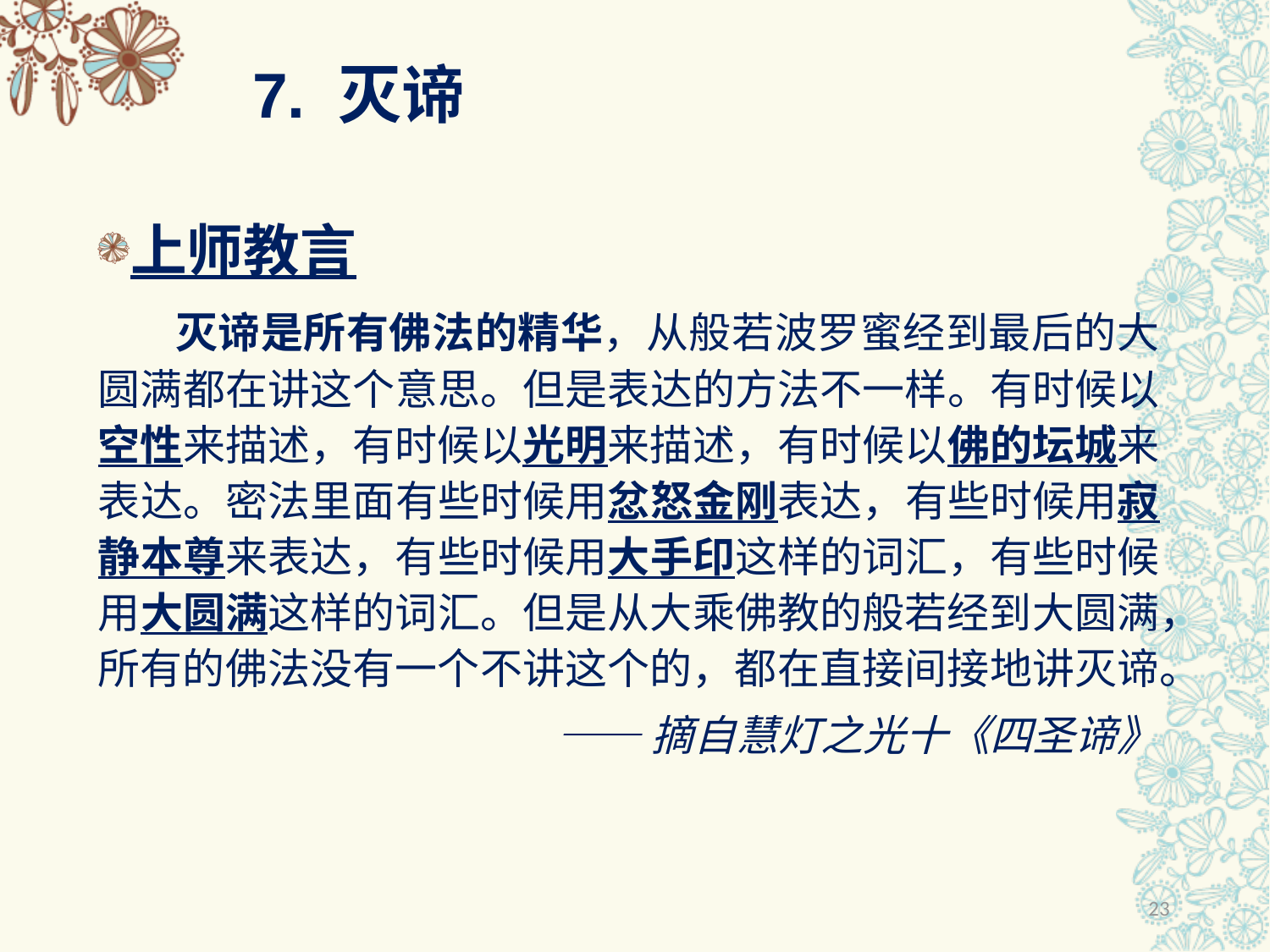

# 7. 灭谛
上师教言
       灭谛是所有佛法的精华，从般若波罗蜜经到最后的大圆满都在讲这个意思。但是表达的方法不一样。有时候以空性来描述，有时候以光明来描述，有时候以佛的坛城来表达。密法里面有些时候用忿怒金刚表达，有些时候用寂静本尊来表达，有些时候用大手印这样的词汇，有些时候用大圆满这样的词汇。但是从大乘佛教的般若经到大圆满，所有的佛法没有一个不讲这个的，都在直接间接地讲灭谛。
——摘自慧灯之光十《四圣谛》
23